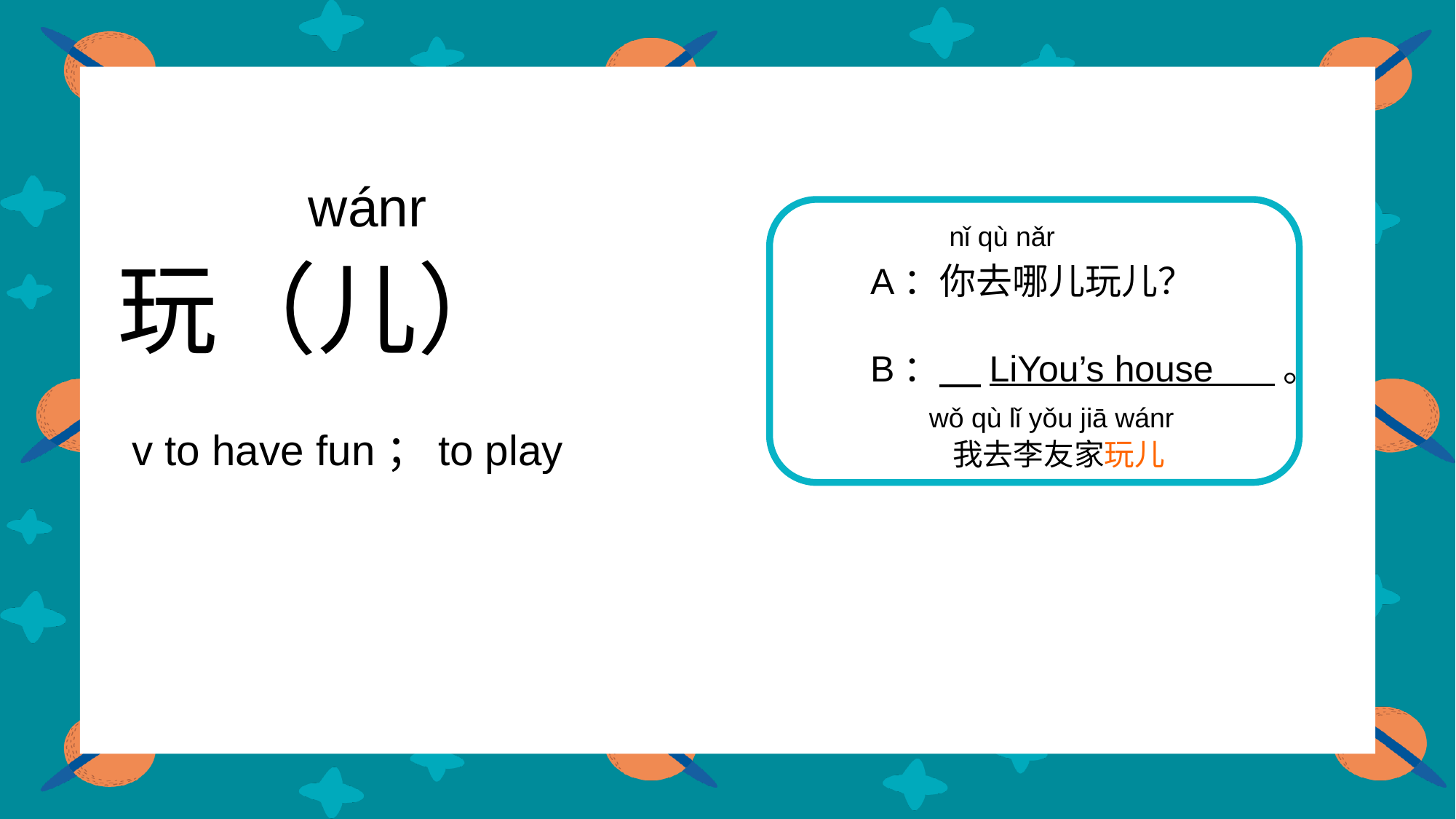

wánr

nǐ qù nǎr
          玩（儿）
          v to have fun；to play
A：你去哪儿玩儿？

B：     LiYou’s house      。
wǒ qù lǐ yǒu jiā wánr
我去李友家玩儿